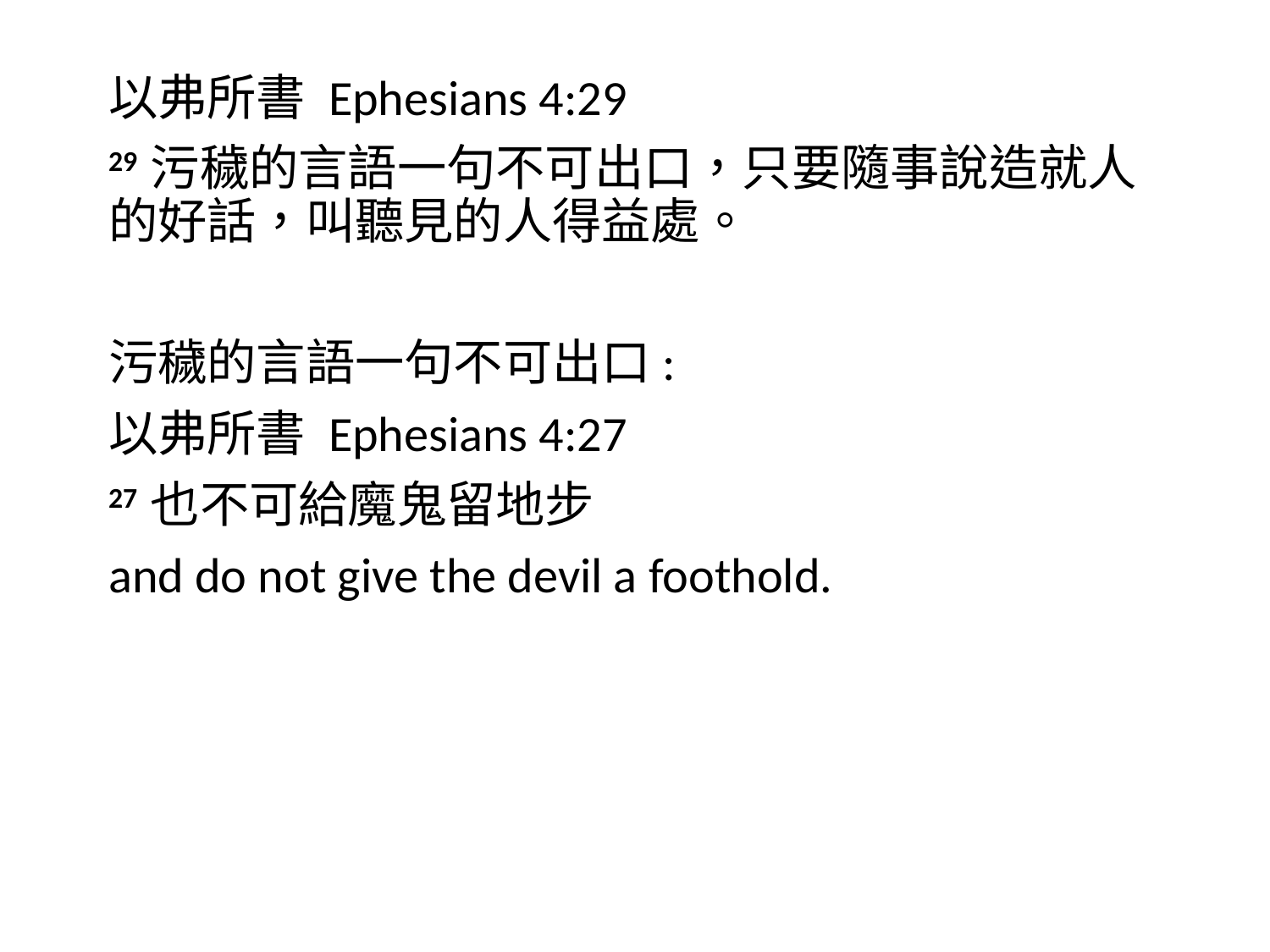

以弗所書 Ephesians 4:29
29 污穢的言語一句不可出口，只要隨事說造就人的好話，叫聽見的人得益處。

污穢的言語一句不可出口:
以弗所書 Ephesians 4:27
27 也不可給魔鬼留地步
and do not give the devil a foothold.